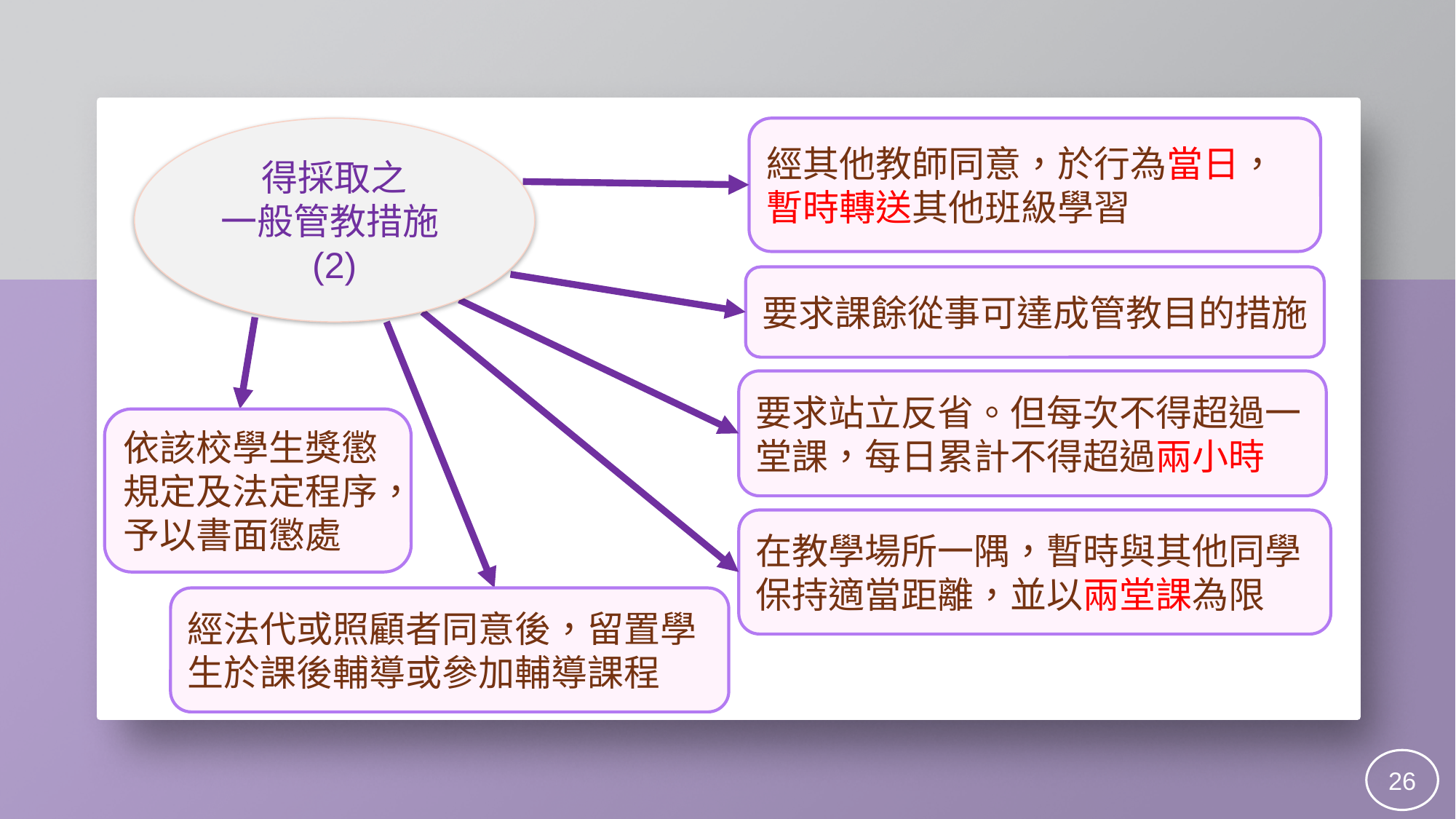

得採取之
一般管教措施(2)
經其他教師同意，於行為當日，暫時轉送其他班級學習
要求課餘從事可達成管教目的措施
要求站立反省。但每次不得超過一堂課，每日累計不得超過兩小時
依該校學生獎懲規定及法定程序，予以書面懲處
在教學場所一隅，暫時與其他同學保持適當距離，並以兩堂課為限
經法代或照顧者同意後，留置學生於課後輔導或參加輔導課程
26